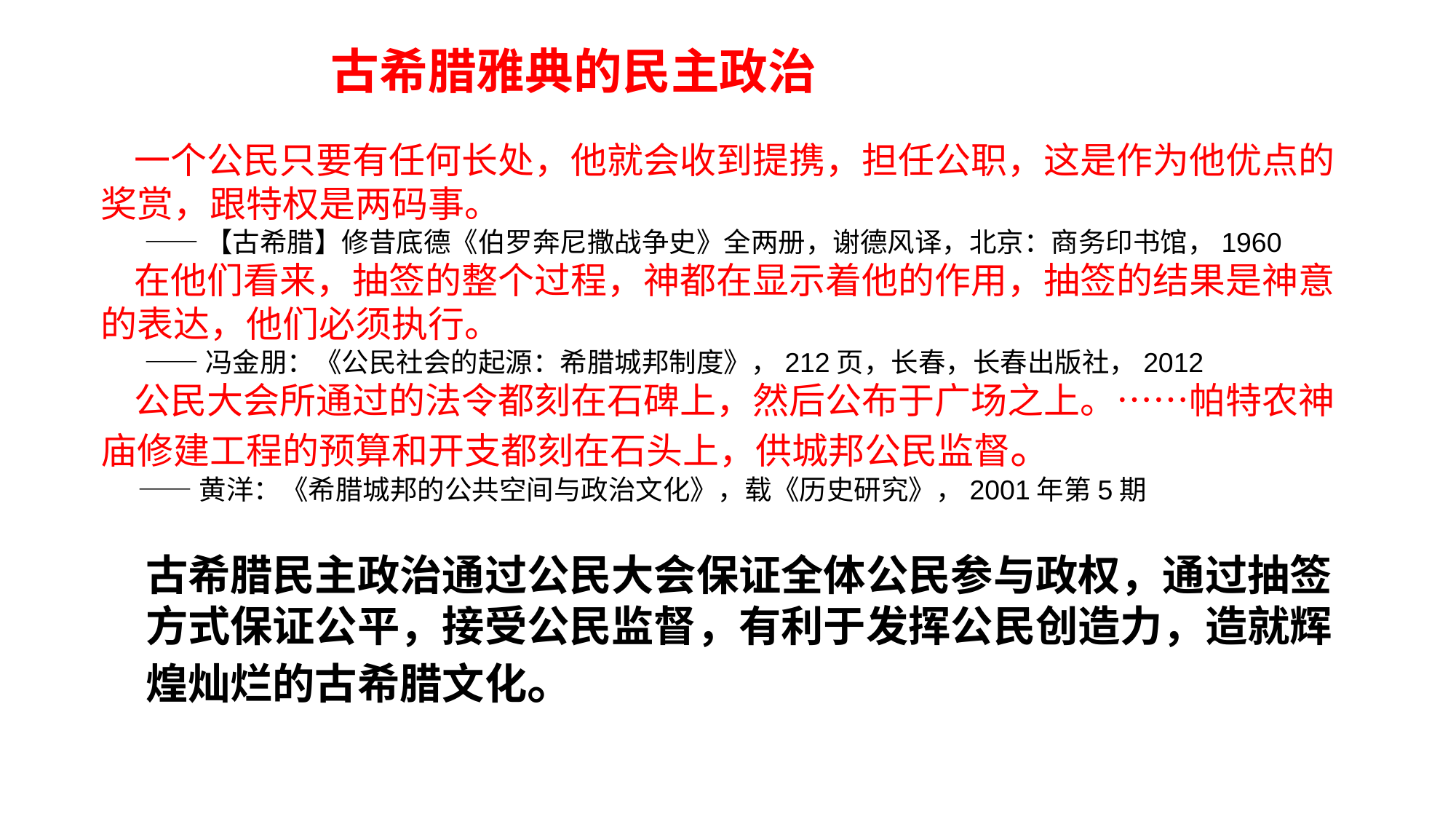

古希腊雅典的民主政治
   一个公民只要有任何长处，他就会收到提携，担任公职，这是作为他优点的奖赏，跟特权是两码事。
       ——【古希腊】修昔底德《伯罗奔尼撒战争史》全两册，谢德风译，北京：商务印书馆，1960
   在他们看来，抽签的整个过程，神都在显示着他的作用，抽签的结果是神意的表达，他们必须执行。
       ——冯金朋：《公民社会的起源：希腊城邦制度》，212页，长春，长春出版社，2012
   公民大会所通过的法令都刻在石碑上，然后公布于广场之上。……帕特农神庙修建工程的预算和开支都刻在石头上，供城邦公民监督。
      ——黄洋：《希腊城邦的公共空间与政治文化》，载《历史研究》，2001年第5期
古希腊民主政治通过公民大会保证全体公民参与政权，通过抽签方式保证公平，接受公民监督，有利于发挥公民创造力，造就辉煌灿烂的古希腊文化。